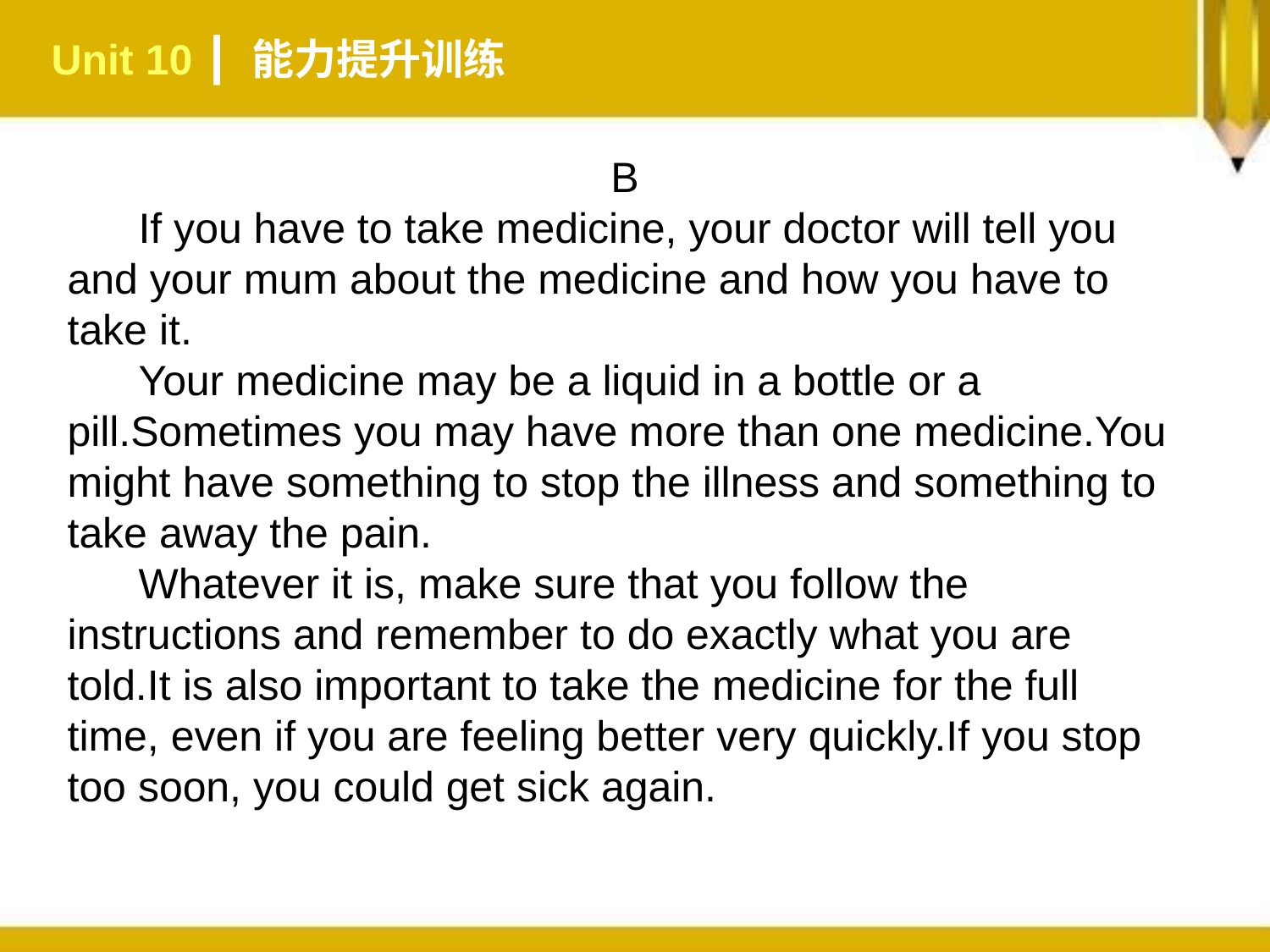

Unit 10 ┃ 能力提升训练
B
      If you have to take medicine, your doctor will tell you and your mum about the medicine and how you have to take it.
      Your medicine may be a liquid in a bottle or a pill.Sometimes you may have more than one medicine.You might have something to stop the illness and something to take away the pain.
      Whatever it is, make sure that you follow the instructions and remember to do exactly what you are told.It is also important to take the medicine for the full time, even if you are feeling better very quickly.If you stop too soon, you could get sick again.